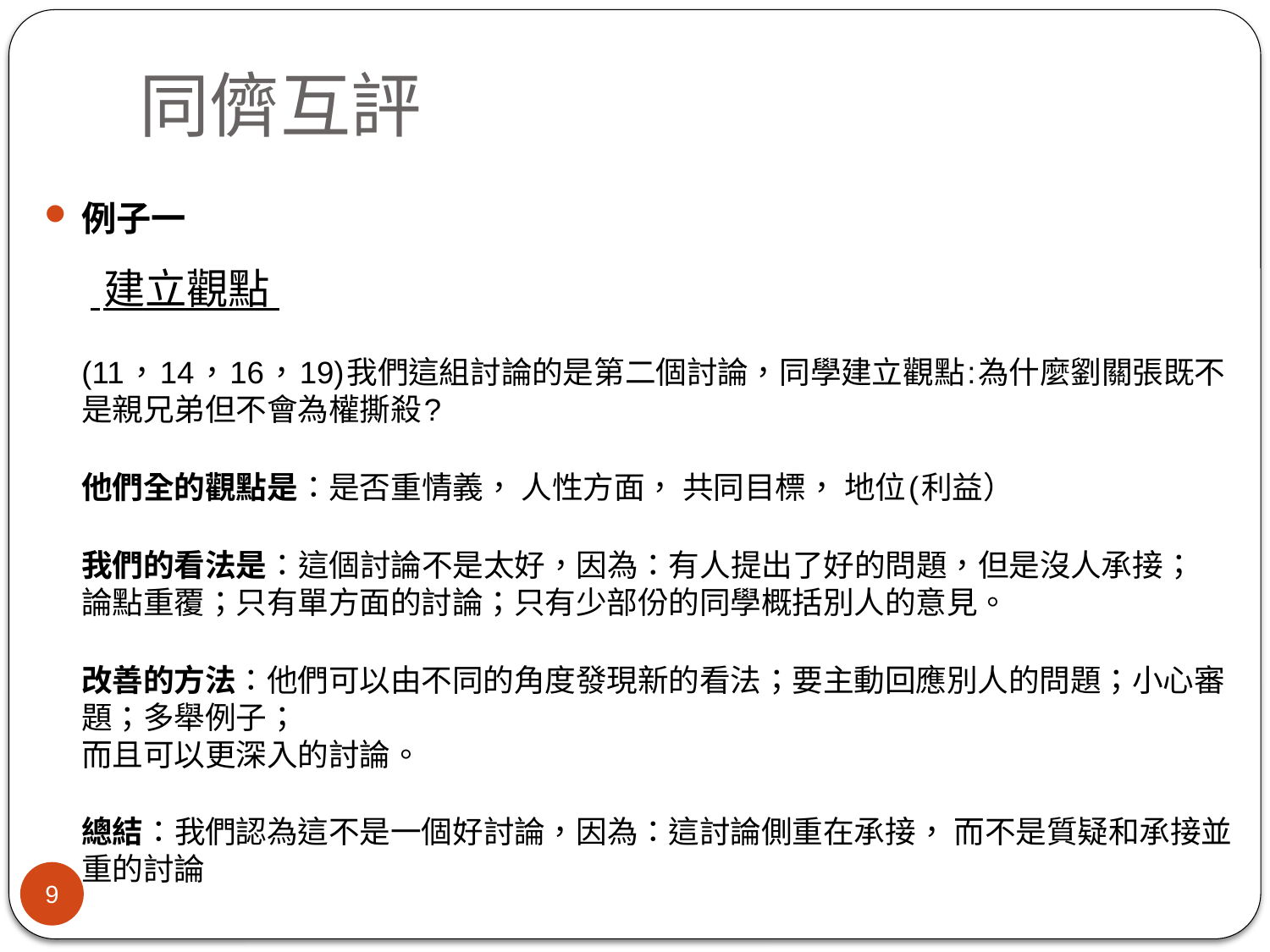

# 同儕互評
例子一

      建立觀點
(11，14，16，19)我們這組討論的是第二個討論，同學建立觀點:為什麼劉關張既不是親兄弟但不會為權撕殺?
他們全的觀點是：是否重情義， 人性方面， 共同目標， 地位(利益）
我們的看法是：這個討論不是太好，因為：有人提出了好的問題，但是沒人承接；     論點重覆；只有單方面的討論；只有少部份的同學概括別人的意見。
改善的方法：他們可以由不同的角度發現新的看法；要主動回應別人的問題；小心審題；多舉例子；
而且可以更深入的討論。
總結：我們認為這不是一個好討論，因為：這討論側重在承接， 而不是質疑和承接並重的討論
9